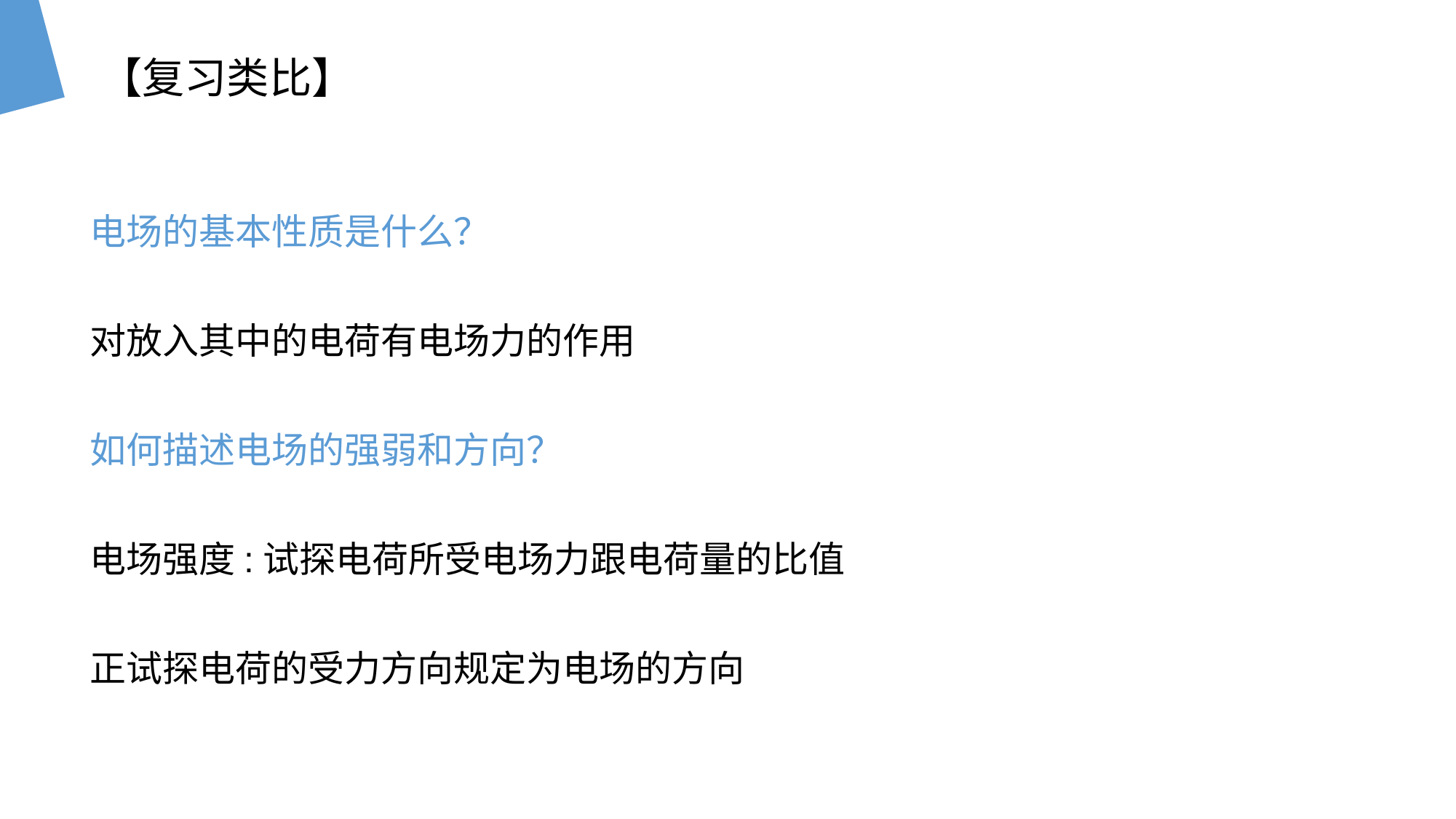

【复习类比】
电场的基本性质是什么？
对放入其中的电荷有电场力的作用
如何描述电场的强弱和方向？
电场强度:试探电荷所受电场力跟电荷量的比值
正试探电荷的受力方向规定为电场的方向